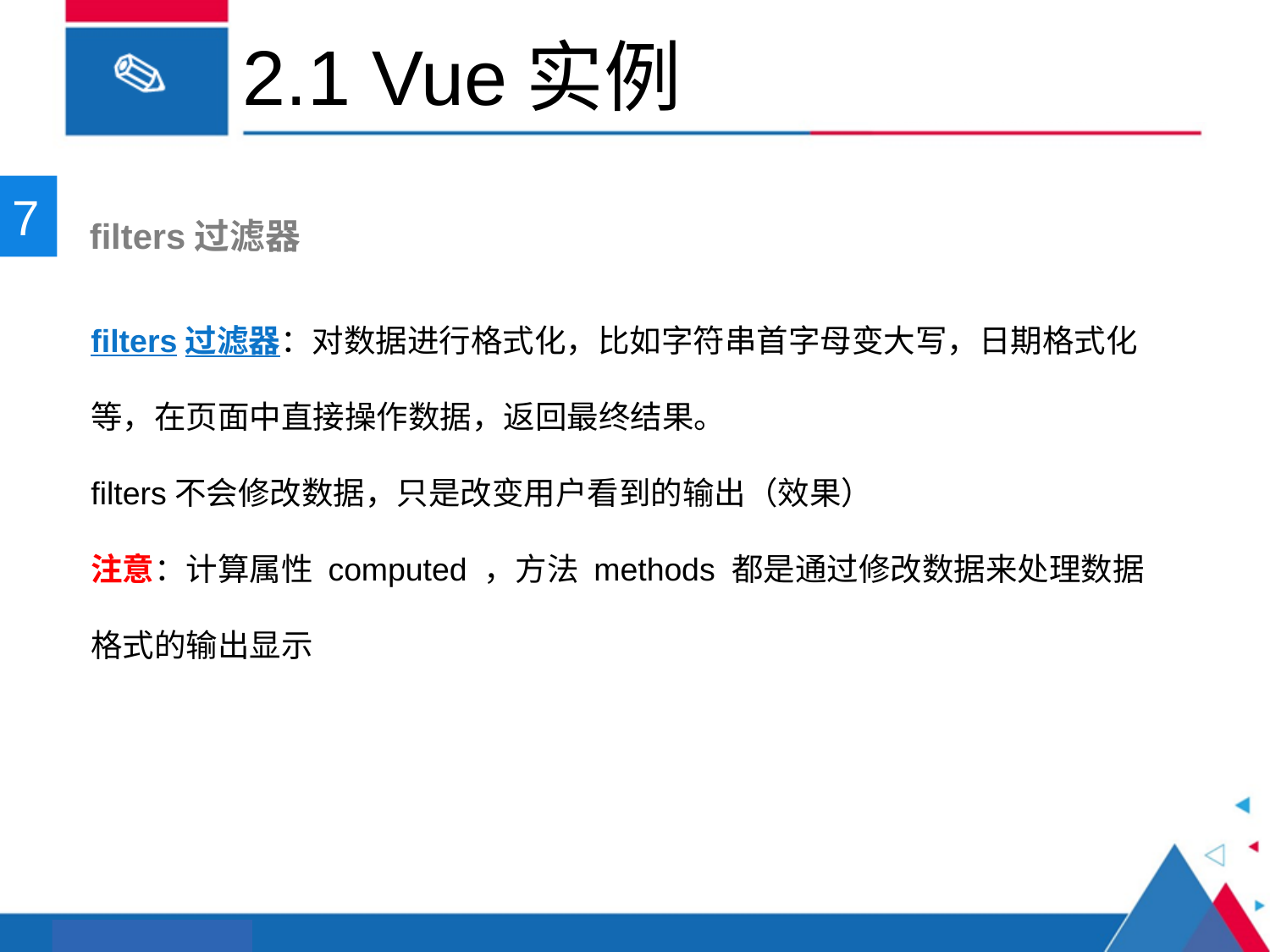

# 2.1 Vue实例

7
  filters过滤器
filters过滤器：对数据进行格式化，比如字符串首字母变大写，日期格式化等，在页面中直接操作数据，返回最终结果。
filters不会修改数据，只是改变用户看到的输出（效果）
注意：计算属性 computed ，方法 methods 都是通过修改数据来处理数据格式的输出显示